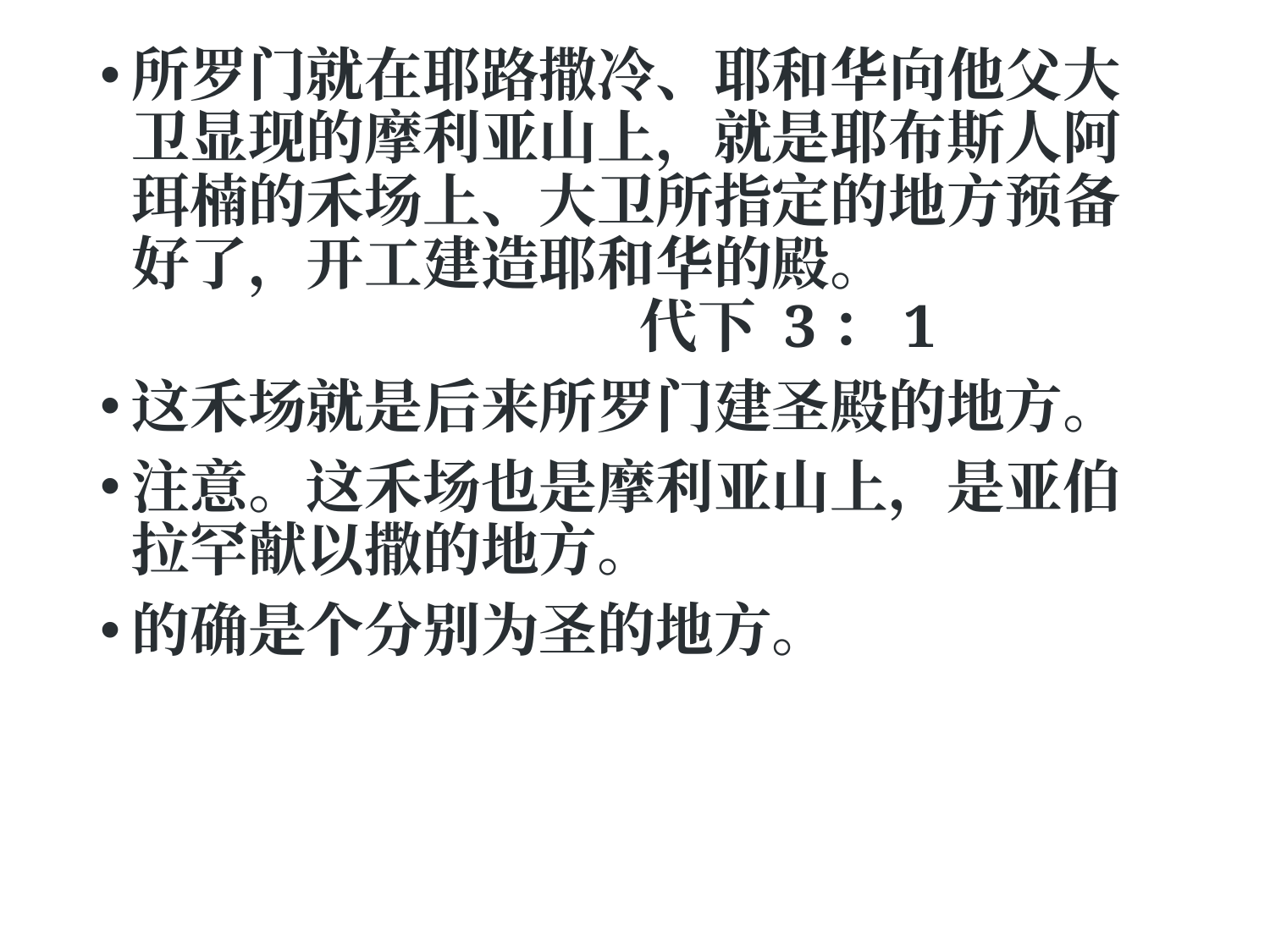

所罗门就在耶路撒冷、耶和华向他父大卫显现的摩利亚山上，就是耶布斯人阿珥楠的禾场上、大卫所指定的地方预备好了，开工建造耶和华的殿。							代下 3：1
这禾场就是后来所罗门建圣殿的地方。
注意。这禾场也是摩利亚山上，是亚伯拉罕献以撒的地方。
的确是个分别为圣的地方。